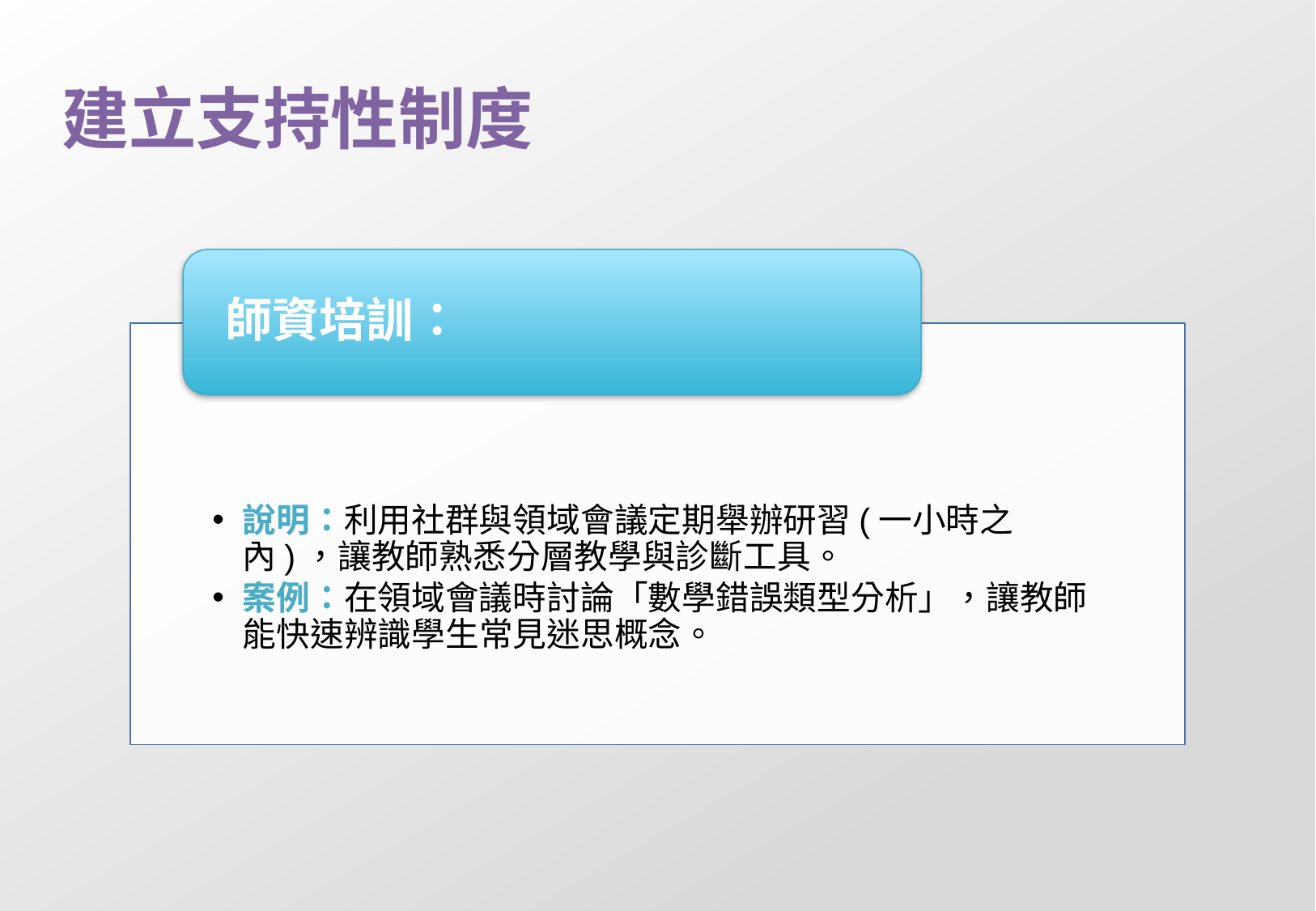

建立支持性制度
說明：利用社群與領域會議定期舉辦研習(一小時之內)，讓教師熟悉分層教學與診斷工具。
案例：在領域會議時討論「數學錯誤類型分析」，讓教師能快速辨識學生常見迷思概念。
師資培訓：